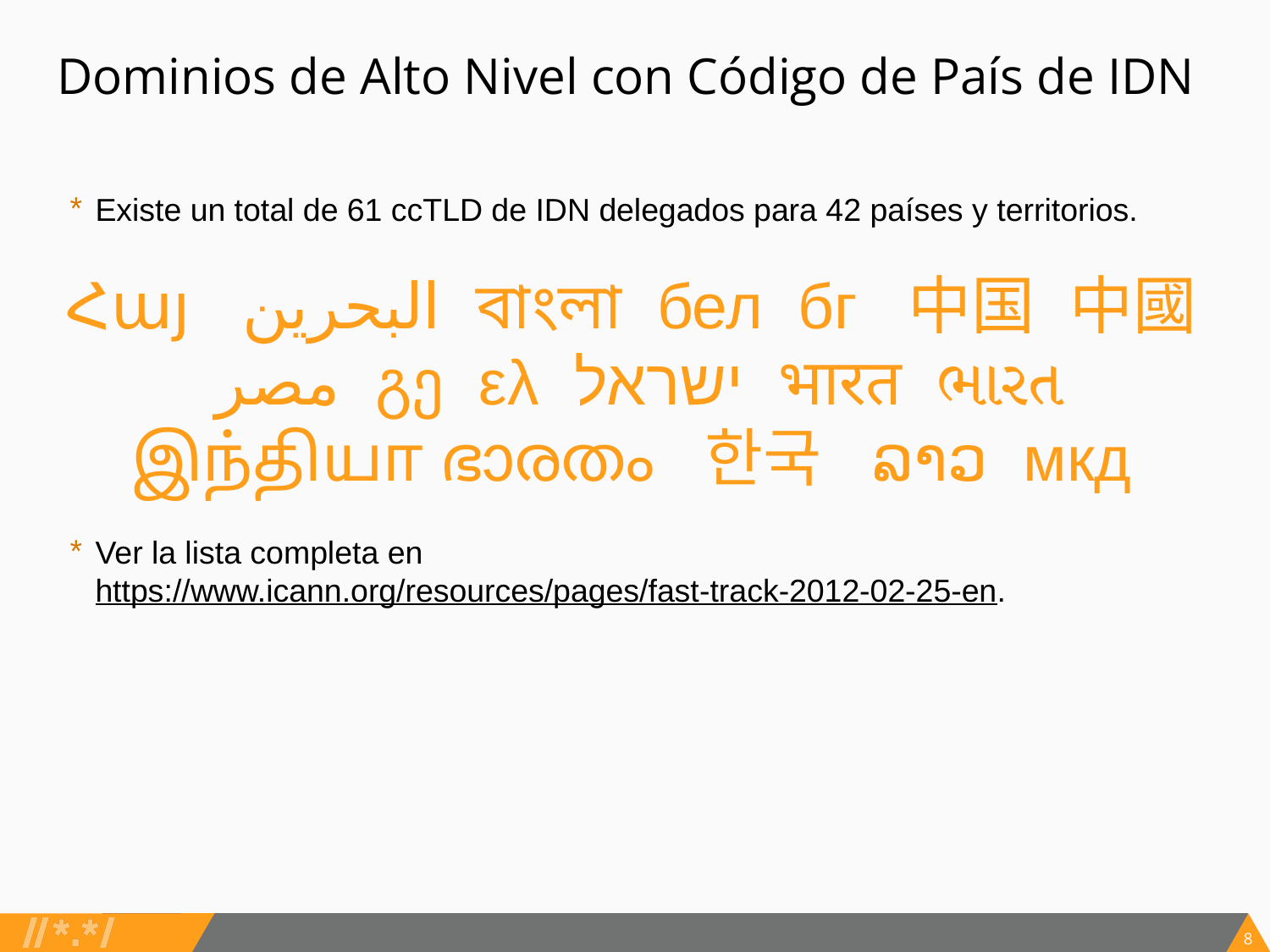

# Dominios de Alto Nivel con Código de País de IDN
Existe un total de 61 ccTLD de IDN delegados para 42 países y territorios.

Հայ   البحرين  বাংলা  бел  бг  中国  中國  مصر  გე  ελ  ישראל  भारत  ભારત  இந்தியா ഭാരതം  한국  ລາວ  мкд

Ver la lista completa en https://www.icann.org/resources/pages/fast-track-2012-02-25-en.